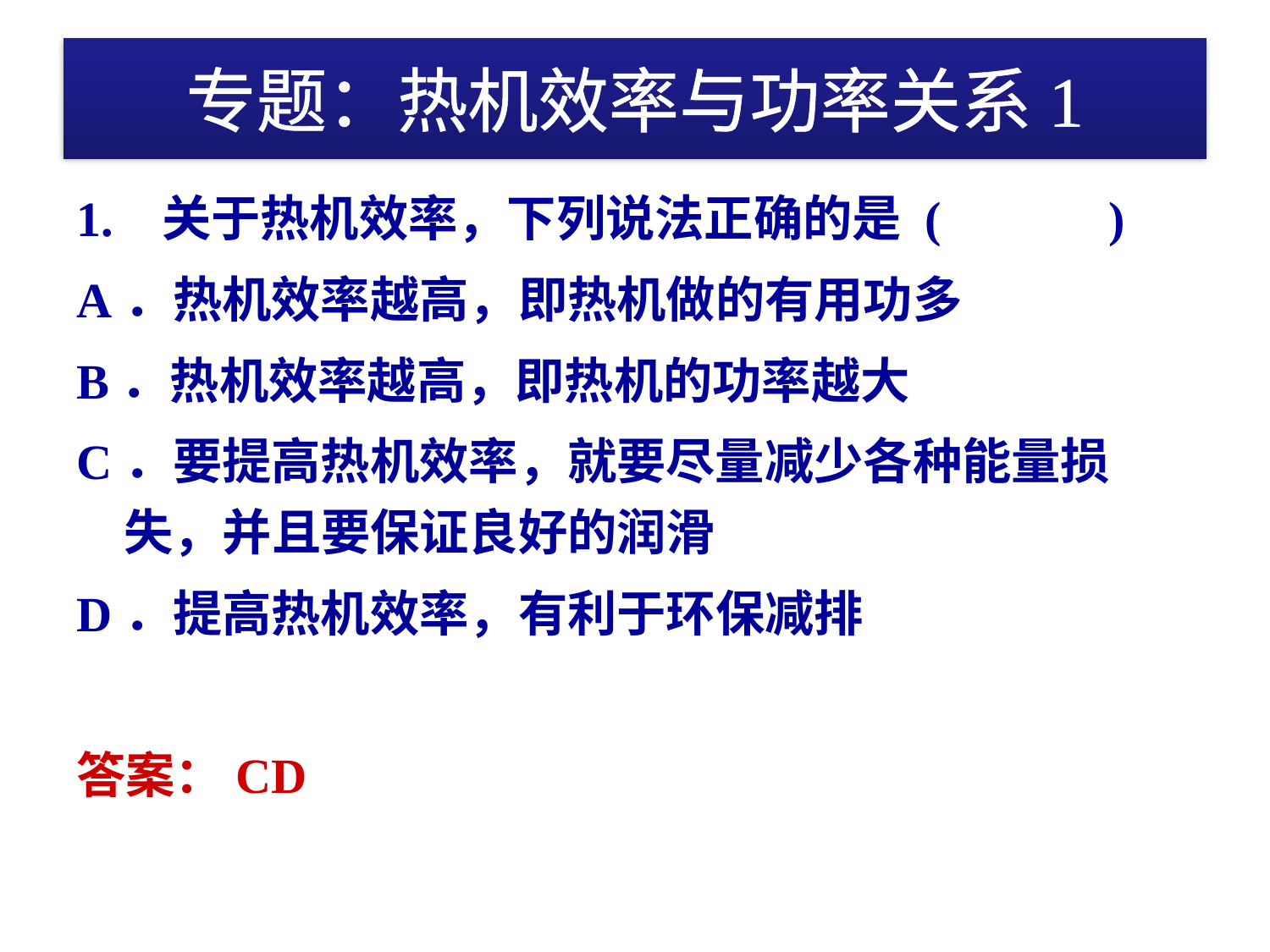

# 专题：热机效率与功率关系1
1.   关于热机效率，下列说法正确的是 (　　    )
A．热机效率越高，即热机做的有用功多
B．热机效率越高，即热机的功率越大
C．要提高热机效率，就要尽量减少各种能量损失，并且要保证良好的润滑
D．提高热机效率，有利于环保减排

答案：CD